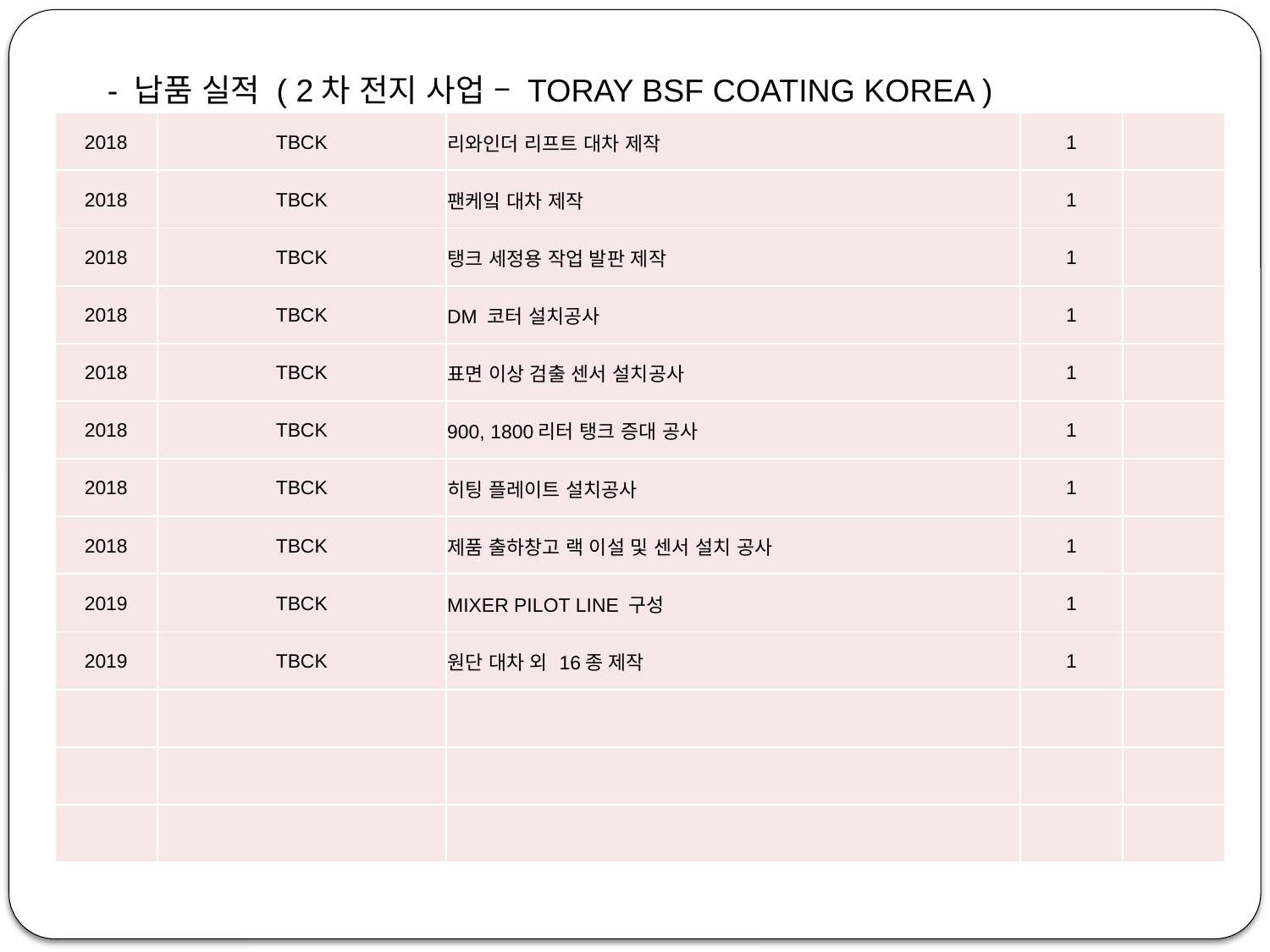

- 납품 실적 ( 2차 전지 사업 – TORAY BSF COATING KOREA )
| 2018 | TBCK | 리와인더 리프트 대차 제작 | 1 |  |
| --- | --- | --- | --- | --- |
| 2018 | TBCK | 팬케잌 대차 제작 | 1 |  |
| 2018 | TBCK | 탱크 세정용 작업 발판 제작 | 1 |  |
| 2018 | TBCK | DM 코터 설치공사 | 1 |  |
| 2018 | TBCK | 표면 이상 검출 센서 설치공사 | 1 |  |
| 2018 | TBCK | 900, 1800리터 탱크 증대 공사 | 1 |  |
| 2018 | TBCK | 히팅 플레이트 설치공사 | 1 |  |
| 2018 | TBCK | 제품 출하창고 랙 이설 및 센서 설치 공사 | 1 |  |
| 2019 | TBCK | MIXER PILOT LINE 구성 | 1 |  |
| 2019 | TBCK | 원단 대차 외 16종 제작 | 1 |  |
|  |  |  |  |  |
|  |  |  |  |  |
|  |  |  |  |  |